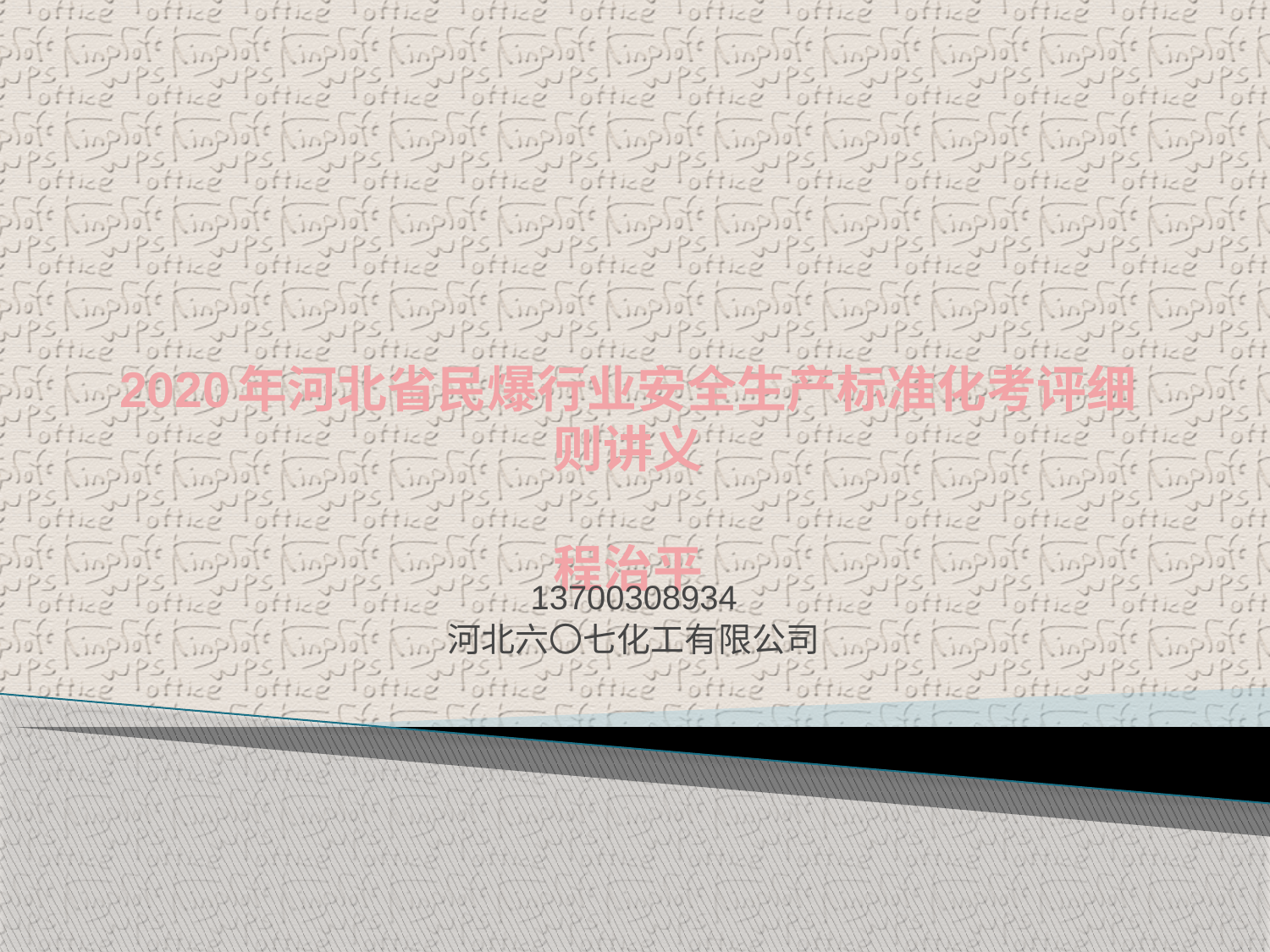

# 2020年河北省民爆行业安全生产标准化考评细则讲义 程治平

13700308934
河北六〇七化工有限公司